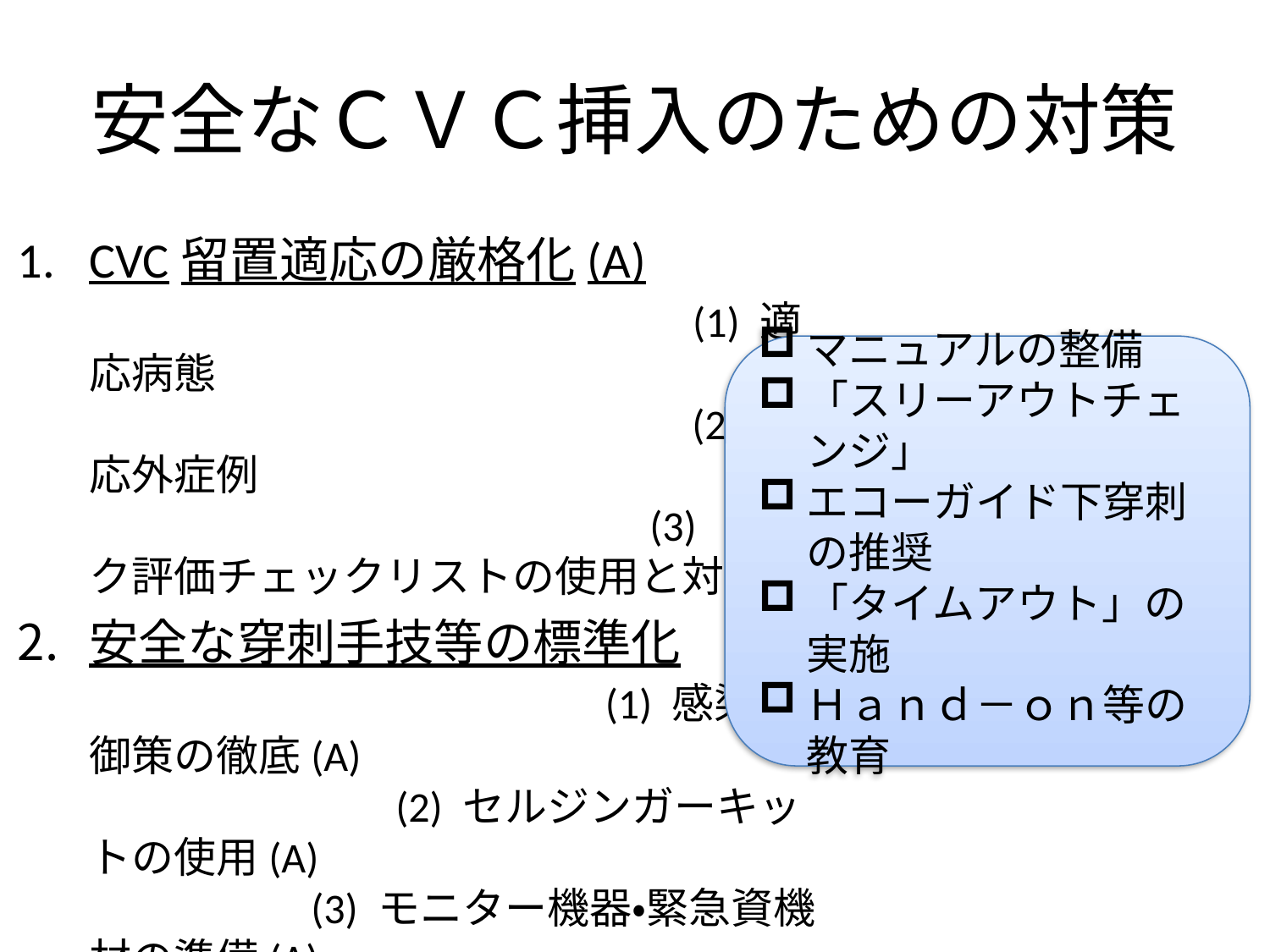

# 安全なＣＶＣ挿入のための対策
CVC留置適応の厳格化(A)　　　　　　　　　　　　　　　(1) 適応病態　　　　　　　　　　　　　　　　　　　　　　　　　　　　(2) 適応外症例　　　　　　　　　　　　　　　　　　　　　　　　　　(3) リスク評価チェックリストの使用と対応
安全な穿刺手技等の標準化　　　　　　　　　　　　　 (1) 感染防御策の徹底(A)                        　　　　　　　　　　　　(2) セルジンガーキットの使用(A)　　　　　　　　　　　　　　　　(3) モニター機器・緊急資機材の準備(A)　　　　　　　　　　　(4) 多数回穿刺の回避(A)　　　　　　　　　　　　　　　　　　　　(5) 透視化操作(B)　　　　　　　　　　　　　　　　　　　　　　　　　(6) 超音波装置の使用(B)
安全手技の教育体制能の構築(B)

マニュアルの整備
「スリーアウトチェンジ」
エコーガイド下穿刺の推奨
「タイムアウト」の実施
Ｈａｎｄ－ｏｎ等の教育